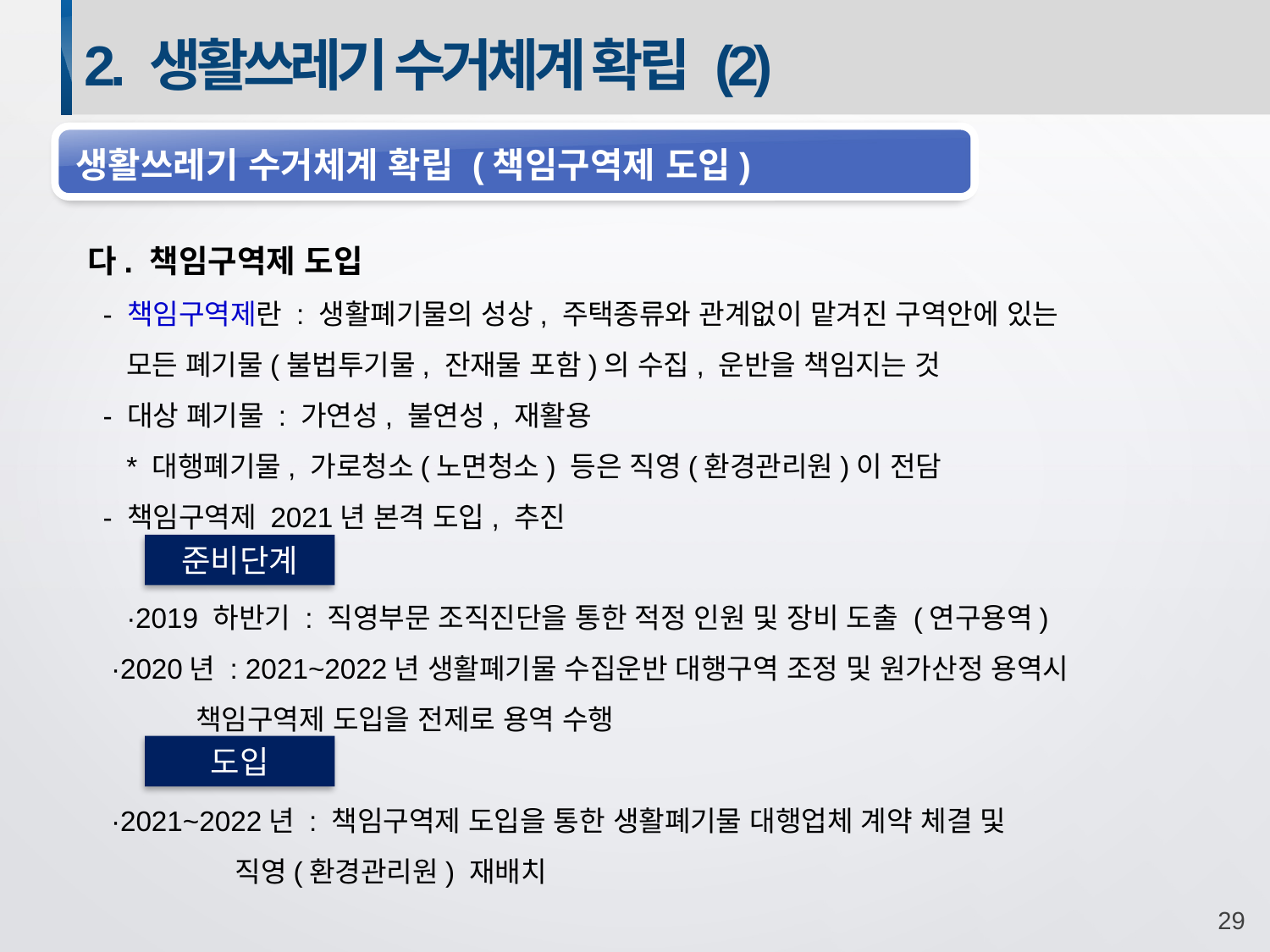

2. 생활쓰레기 수거체계 확립 (2)
 생활쓰레기 수거체계 확립 (책임구역제 도입)
다. 책임구역제 도입
  - 책임구역제란 : 생활폐기물의 성상, 주택종류와 관계없이 맡겨진 구역안에 있는
     모든 폐기물(불법투기물, 잔재물 포함)의 수집, 운반을 책임지는 것
  - 대상 폐기물 : 가연성, 불연성, 재활용
     * 대행폐기물, 가로청소(노면청소) 등은 직영(환경관리원)이 전담
  - 책임구역제 2021년 본격 도입, 추진

     ·2019 하반기 : 직영부문 조직진단을 통한 적정 인원 및 장비 도출 (연구용역)
   ·2020년 : 2021~2022년 생활폐기물 수집운반 대행구역 조정 및 원가산정 용역시
             책임구역제 도입을 전제로 용역 수행

   ·2021~2022년 : 책임구역제 도입을 통한 생활폐기물 대행업체 계약 체결 및
                  직영(환경관리원) 재배치
준비단계
도입